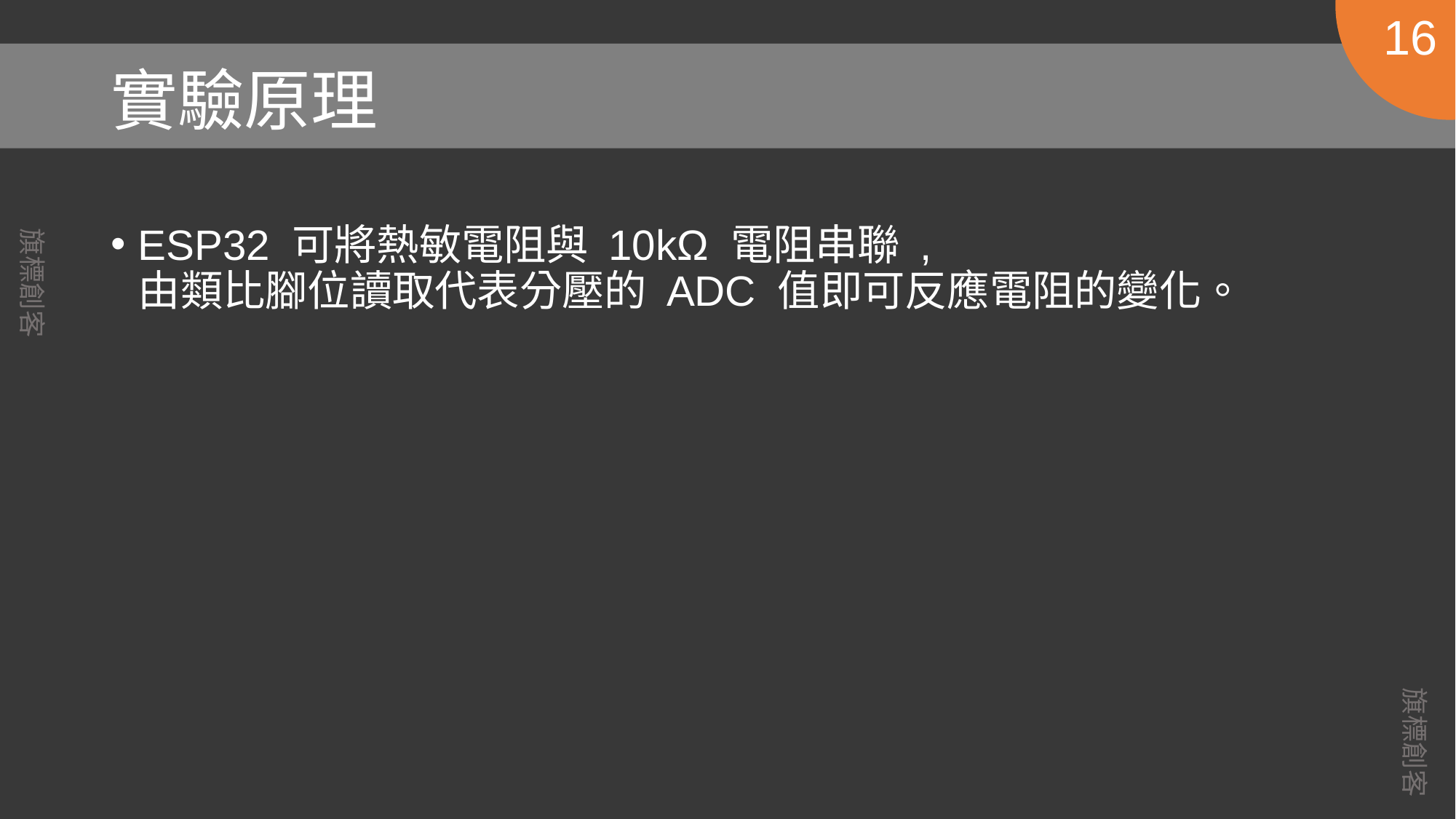

16
# 實驗原理
ESP32 可將熱敏電阻與 10kΩ 電阻串聯 ,
由類比腳位讀取代表分壓的 ADC 值即可反應電阻的變化。